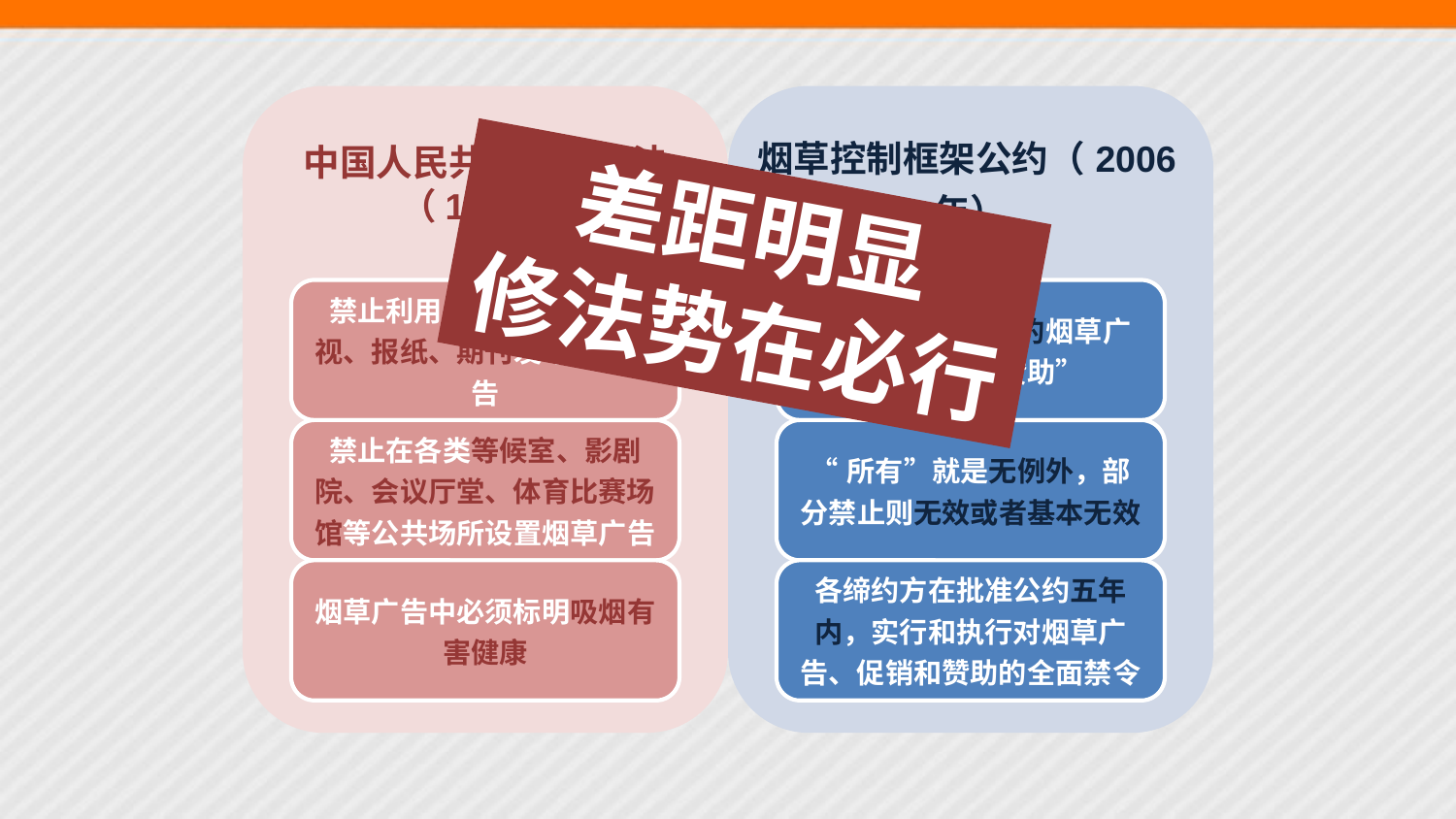

中国人民共和国广告法（1995）
禁止利用广播、电影、电视、报纸、期刊发布烟草广告
烟草广告中必须标明吸烟有害健康
烟草控制框架公约（2006年）
“广泛禁止所有的烟草广告、促销和赞助”
“所有”就是无例外，部分禁止则无效或者基本无效
禁止在各类等候室、影剧院、会议厅堂、体育比赛场馆等公共场所设置烟草广告
各缔约方在批准公约五年内，实行和执行对烟草广告、促销和赞助的全面禁令
差距明显
修法势在必行